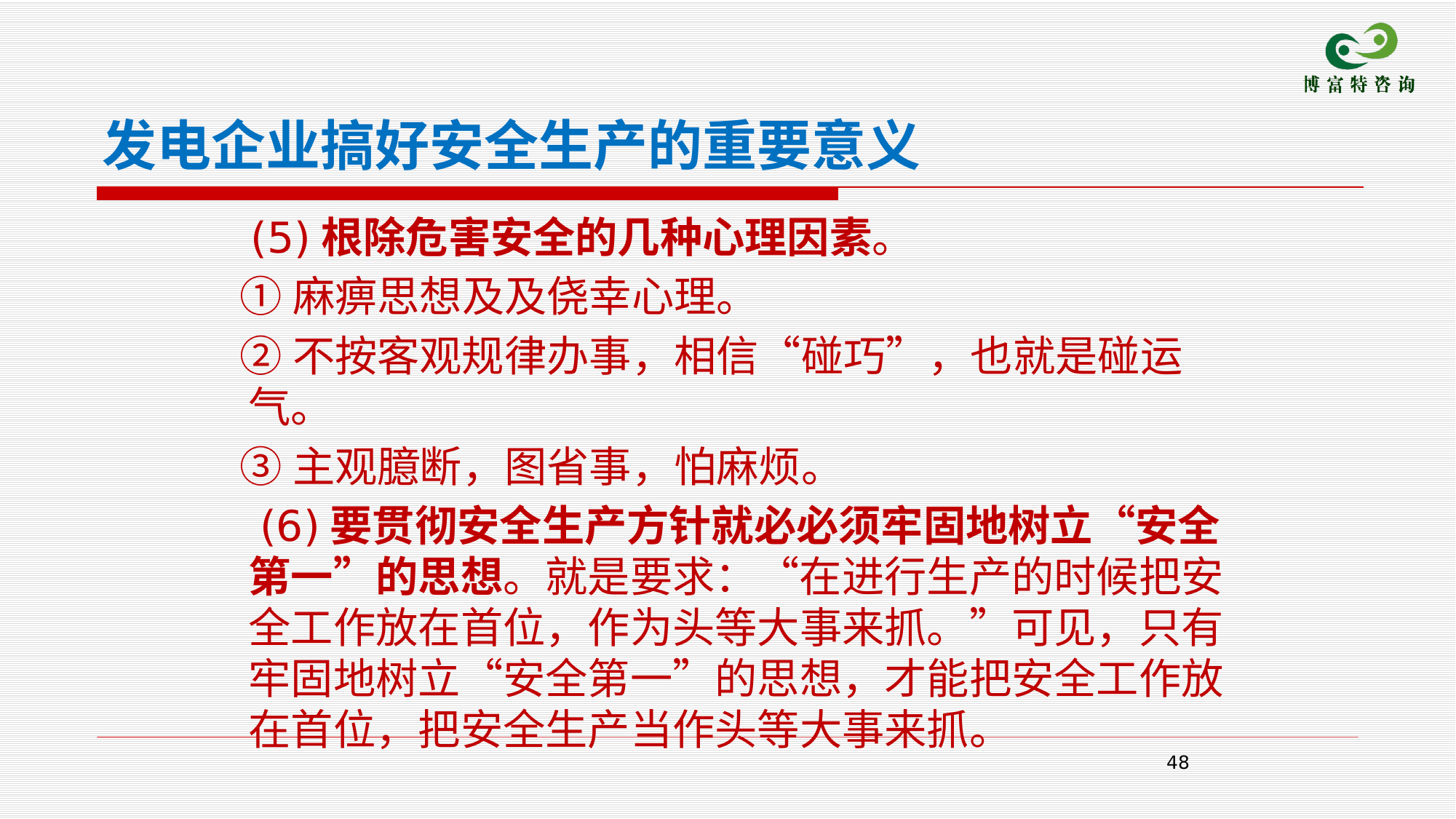

发电企业搞好安全生产的重要意义
     (5)根除危害安全的几种心理因素。
     ①麻痹思想及及侥幸心理。
     ②不按客观规律办事，相信“碰巧”，也就是碰运气。
     ③主观臆断，图省事，怕麻烦。
     (6)要贯彻安全生产方针就必必须牢固地树立“安全第一”的思想。就是要求：“在进行生产的时候把安全工作放在首位，作为头等大事来抓。”可见，只有牢固地树立“安全第一”的思想，才能把安全工作放在首位，把安全生产当作头等大事来抓。

48